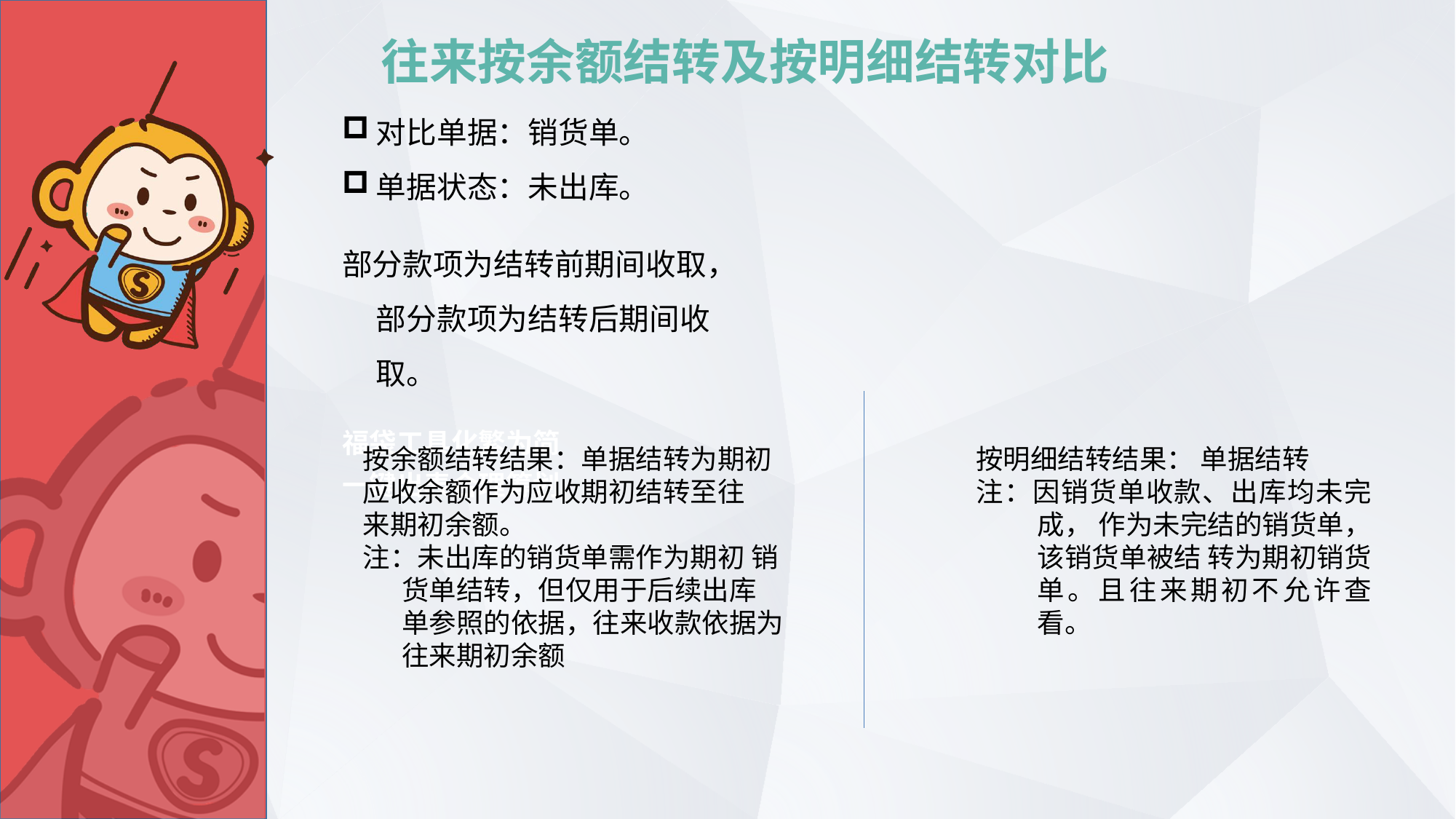

# 往来按余额结转及按明细结转对比

对比单据：销货单。
单据状态：未出库。
部分款项为结转前期间收取， 部分款项为结转后期间收取。
福袋工具化繁为简
一键出表合理筹划

按余额结转结果：单据结转为期初
应收余额作为应收期初结转至往
来期初余额。
注：未出库的销货单需作为期初 销货单结转，但仅用于后续出库 单参照的依据，往来收款依据为 往来期初余额
按明细结转结果： 单据结转
注：因销货单收款、出库均未完成， 作为未完结的销货单，该销货单被结 转为期初销货单。且往来期初不允许查看。